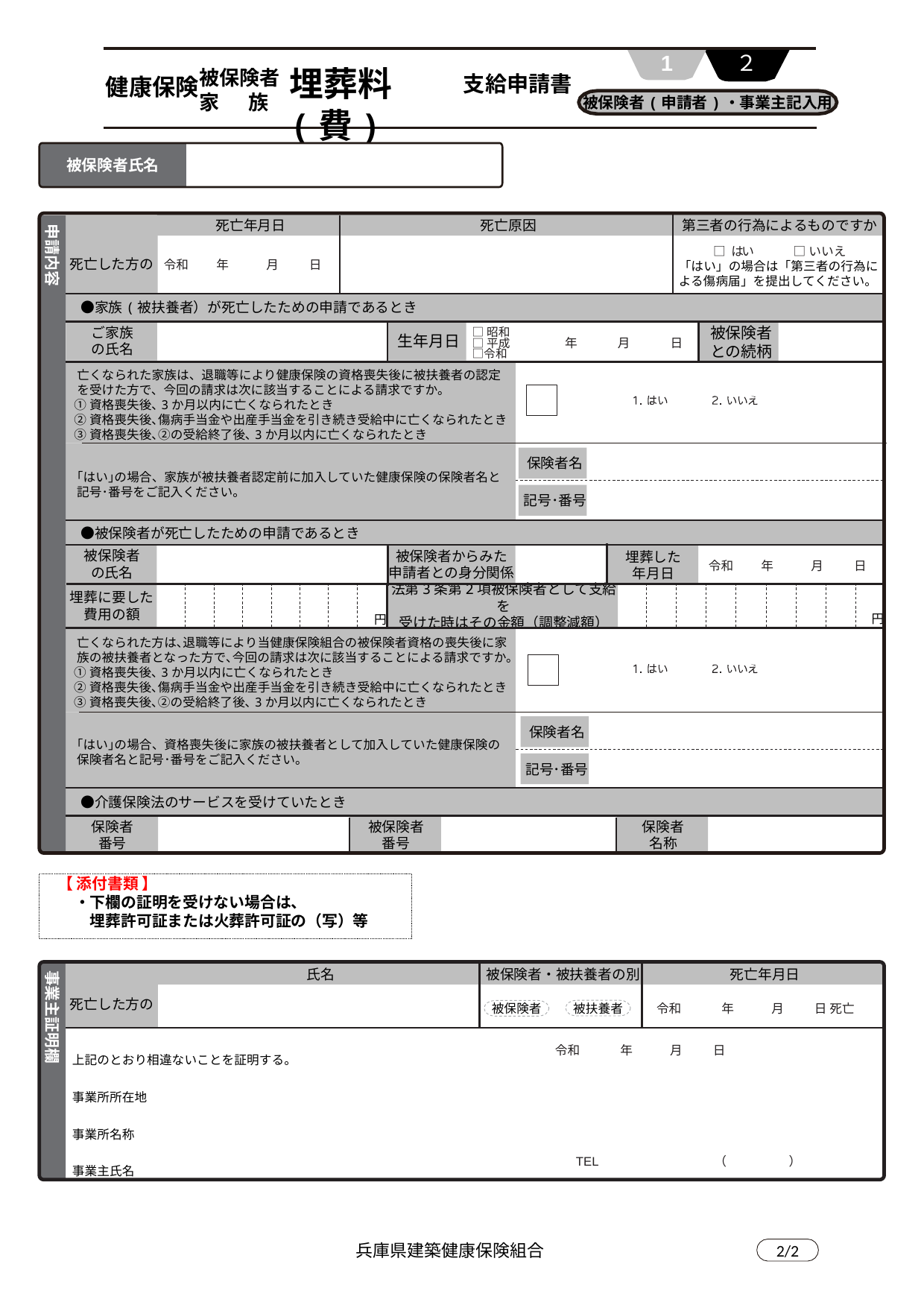

２
1
埋葬料(費)
支給申請書
健康保険
被保険者(申請者)・事業主記入用

被保険者
家　  族
被保険者氏名

死亡原因
死亡年月日
第三者の行為によるものですか

申請内容

死亡した方の

□ はい　　　　□ いいえ
「はい」の場合は「第三者の行為による傷病届」を提出してください。
令和　 　年　　　月　　  日
　●家族(被扶養者）が死亡したための申請であるとき

ご家族
の氏名
生年月日

被保険者
との続柄

　　　 年　　　 月　　　 日

 亡くなられた家族は、退職等により健康保険の資格喪失後に被扶養者の認定
 を受けた方で、今回の請求は次に該当することによる請求ですか。
 ①資格喪失後､3か月以内に亡くなられたとき
 ②資格喪失後､傷病手当金や出産手当金を引き続き受給中に亡くなられたとき
 ③資格喪失後､②の受給終了後､3か月以内に亡くなられたとき

 ｢はい｣の場合、家族が被扶養者認定前に加入していた健康保険の保険者名と
 記号･番号をご記入ください。
保険者名

記号･番号
　●被保険者が死亡したための申請であるとき

被保険者
の氏名

被保険者からみた
申請者との身分関係

埋葬した
年月日
令和　 　年　　　月　　  日

埋葬に要した
費用の額
法第3条第2項被保険者として支給を
受けた時はその金額（調整減額）
円
円

 亡くなられた方は､退職等により当健康保険組合の被保険者資格の喪失後に家
 族の被扶養者となった方で､今回の請求は次に該当することによる請求ですか。
 ①資格喪失後､3か月以内に亡くなられたとき
 ②資格喪失後､傷病手当金や出産手当金を引き続き受給中に亡くなられたとき
 ③資格喪失後､②の受給終了後､3か月以内に亡くなられたとき

 ｢はい｣の場合、資格喪失後に家族の被扶養者として加入していた健康保険の
 保険者名と記号･番号をご記入ください。
保険者名

記号･番号
　●介護保険法のサービスを受けていたとき

保険者
番号
被保険者
番号
保険者
名称

□昭和
□平成　□令和

　【 添付書類 】
　　・下欄の証明を受けない場合は、
　　　埋葬許可証または火葬許可証の（写）等

事業主証明欄

死亡した方の
被保険者・被扶養者の別
氏名
死亡年月日
被扶養者
被保険者
令和　 　　年　　　月　　  日 死亡

上記のとおり相違ないことを証明する。
事業所所在地
事業所名称
事業主氏名
令和　 　　年　　　月　　  日
TEL　　　　　　　　　（　　　　　）
兵庫県建築健康保険組合
2/2